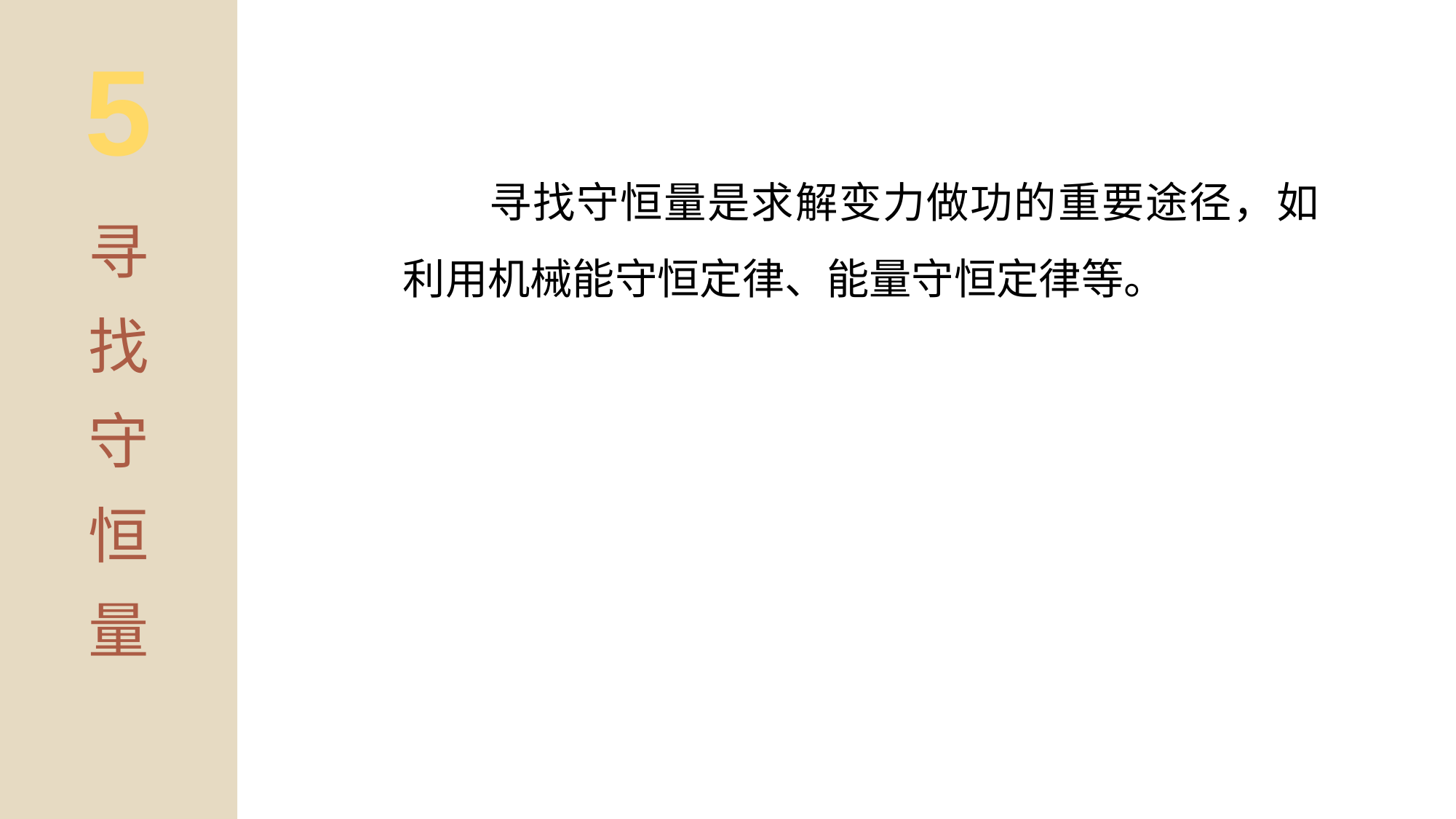

5
寻找守恒量是求解变力做功的重要途径，如利用机械能守恒定律、能量守恒定律等。

寻
找
守
恒
量